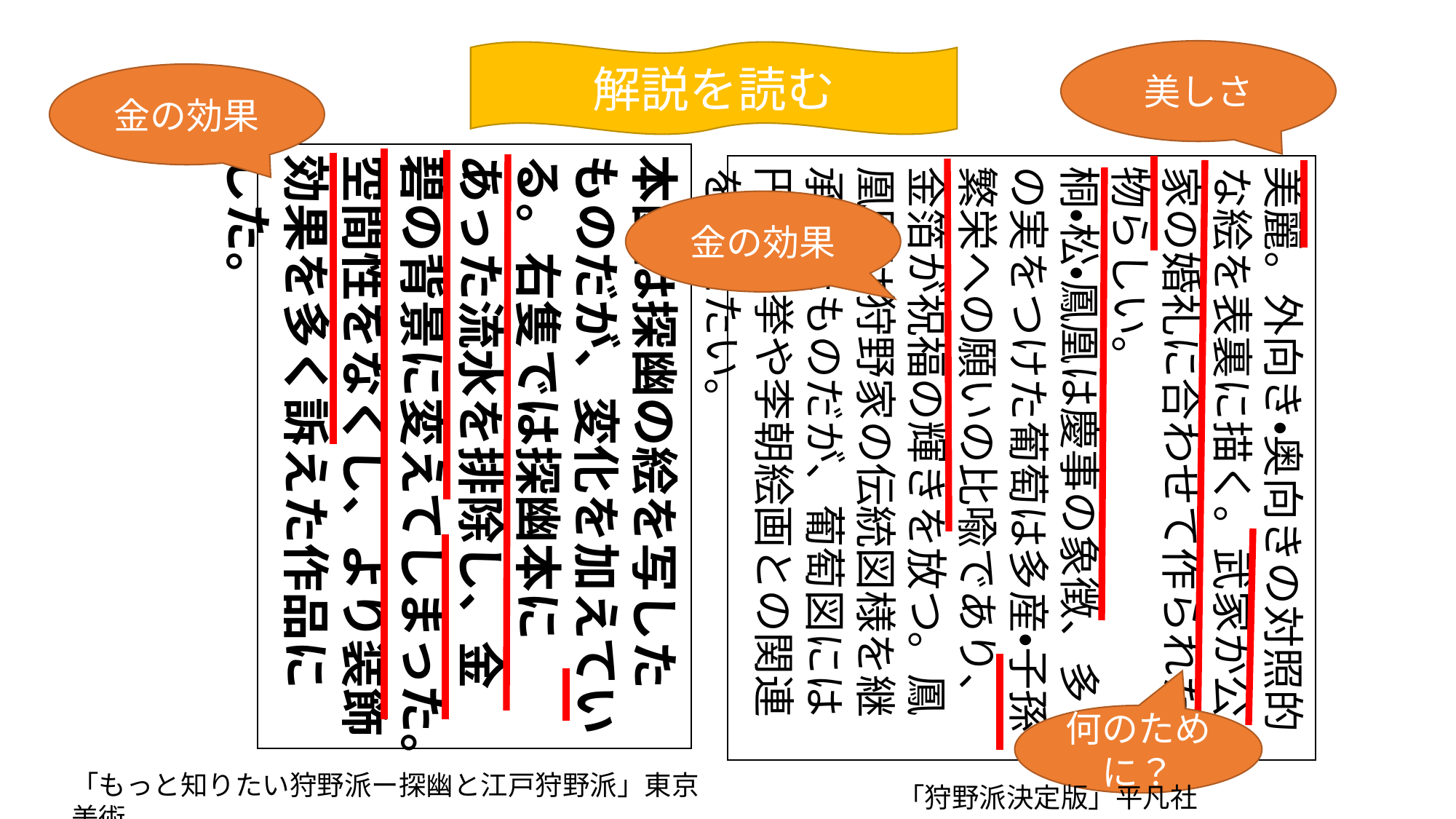

美しさ
解説を読む
金の効果
本図は探幽の絵を写したものだが、変化を加えている。右隻では探幽本にあった流水を排除し、金碧の背景に変えてしまった。空間性をなくし、より装飾効果を多く訴えた作品にした。
美麗。外向き・奥向きの対照的な絵を表裏に描く。武家か公家の婚礼に合わせて作られた物らしい。
桐・松・鳳凰は慶事の象徴、多くの実をつけた葡萄は多産・子孫繁栄への願いの比喩であり、金箔が祝福の輝きを放つ。鳳凰図は狩野家の伝統図様を継承したものだが、葡萄図には円山応挙や李朝絵画との関連を考えたい。
金の効果
何のために？
「もっと知りたい狩野派ー探幽と江戸狩野派」東京美術
　　　　　　「狩野派決定版」平凡社